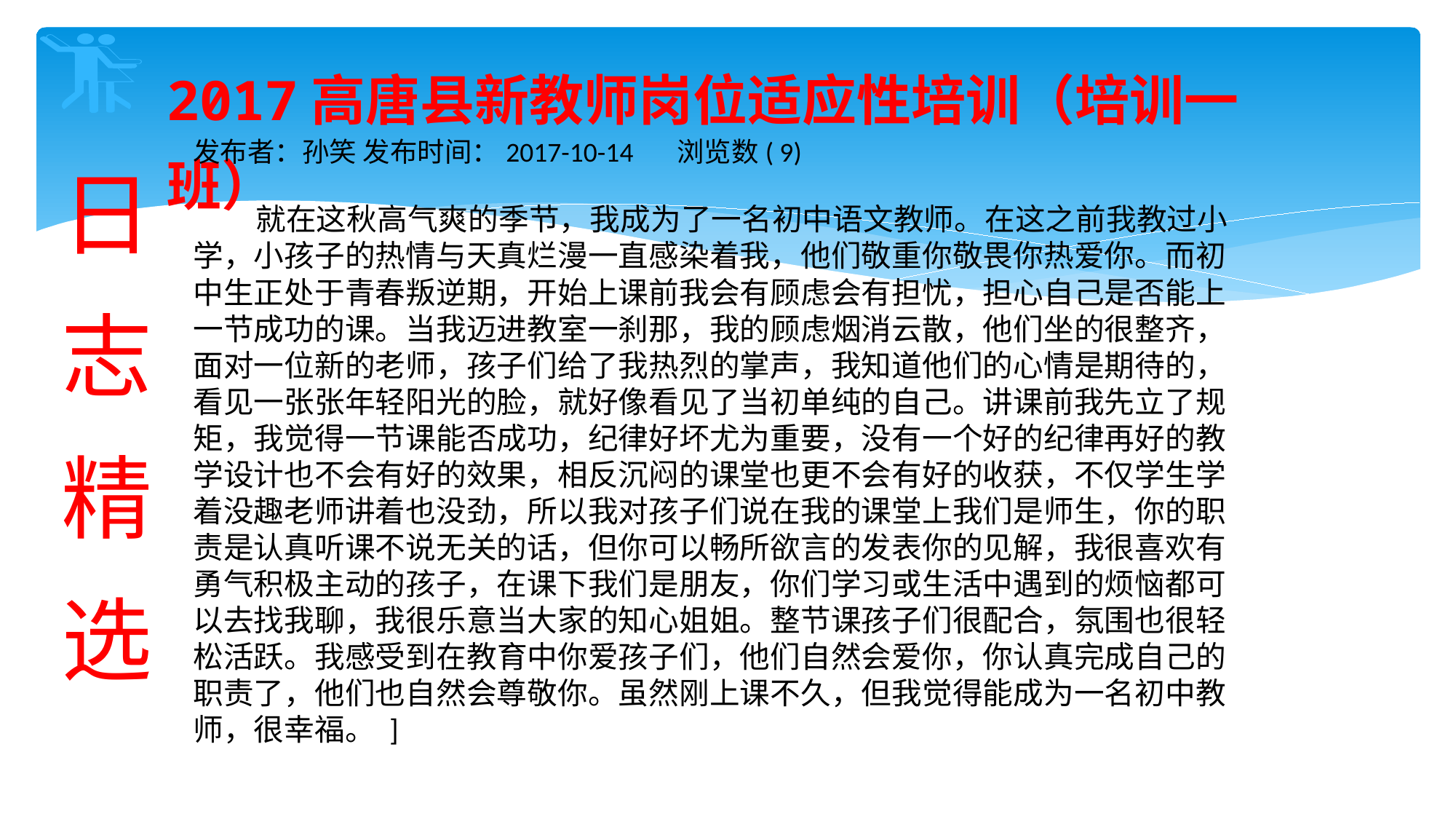

2017高唐县新教师岗位适应性培训（培训一班）
日
志
精
选

发布者：孙笑 发布时间：2017-10-14      浏览数( 9)
        就在这秋高气爽的季节，我成为了一名初中语文教师。在这之前我教过小学，小孩子的热情与天真烂漫一直感染着我，他们敬重你敬畏你热爱你。而初中生正处于青春叛逆期，开始上课前我会有顾虑会有担忧，担心自己是否能上一节成功的课。当我迈进教室一刹那，我的顾虑烟消云散，他们坐的很整齐，面对一位新的老师，孩子们给了我热烈的掌声，我知道他们的心情是期待的，看见一张张年轻阳光的脸，就好像看见了当初单纯的自己。讲课前我先立了规矩，我觉得一节课能否成功，纪律好坏尤为重要，没有一个好的纪律再好的教学设计也不会有好的效果，相反沉闷的课堂也更不会有好的收获，不仅学生学着没趣老师讲着也没劲，所以我对孩子们说在我的课堂上我们是师生，你的职责是认真听课不说无关的话，但你可以畅所欲言的发表你的见解，我很喜欢有勇气积极主动的孩子，在课下我们是朋友，你们学习或生活中遇到的烦恼都可以去找我聊，我很乐意当大家的知心姐姐。整节课孩子们很配合，氛围也很轻松活跃。我感受到在教育中你爱孩子们，他们自然会爱你，你认真完成自己的职责了，他们也自然会尊敬你。虽然刚上课不久，但我觉得能成为一名初中教师，很幸福。 ]